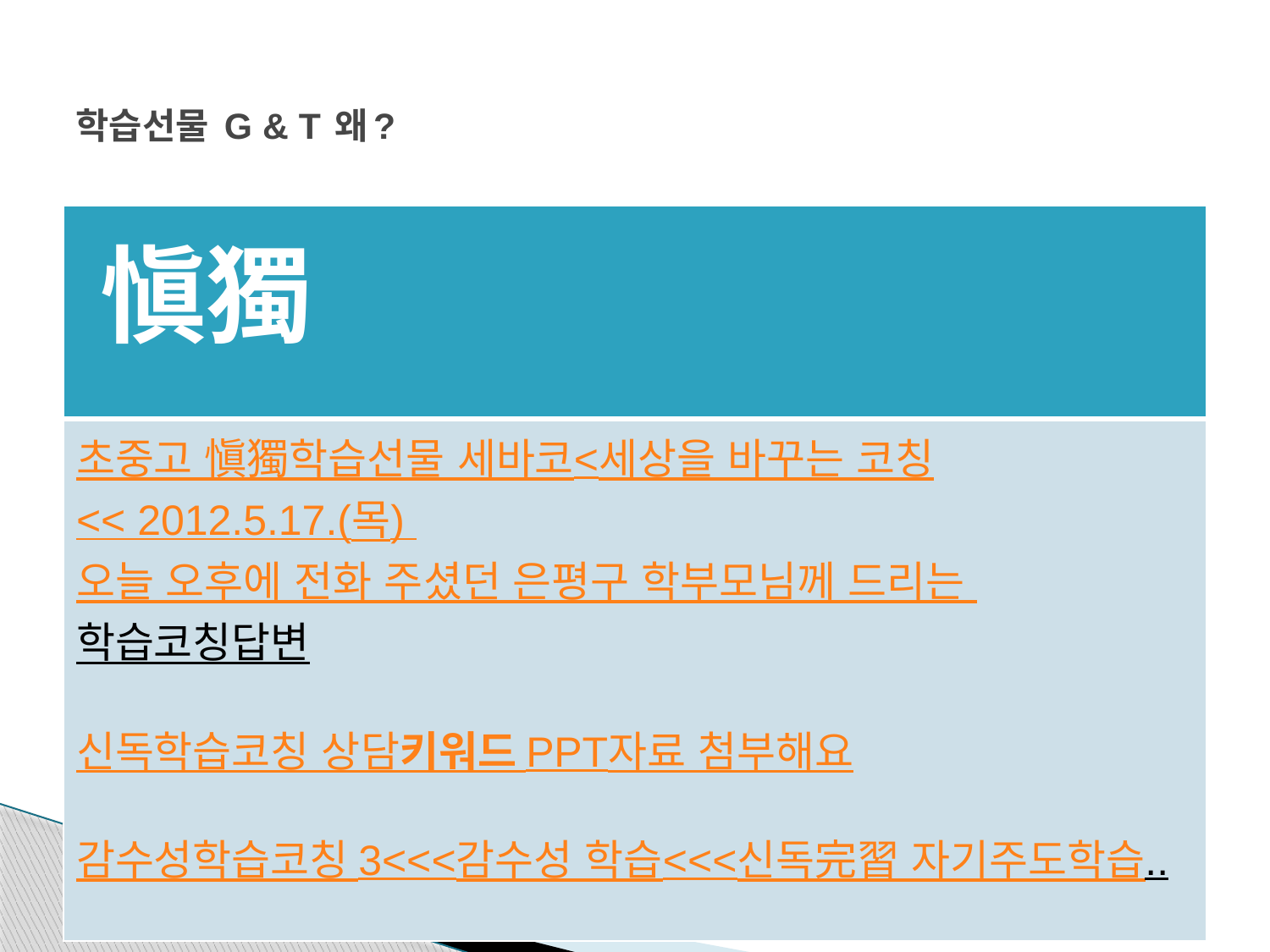

# 학습선물 G & T 왜?
| 愼獨 |
| --- |
| 초중고 愼獨학습선물 세바코<세상을 바꾸는 코칭<< 2012.5.17.(목) 오늘 오후에 전화 주셨던 은평구 학부모님께 드리는 학습코칭답변  신독학습코칭 상담키워드 PPT자료 첨부해요 감수성학습코칭 3<<<감수성 학습<<<신독完習 자기주도학습.. |